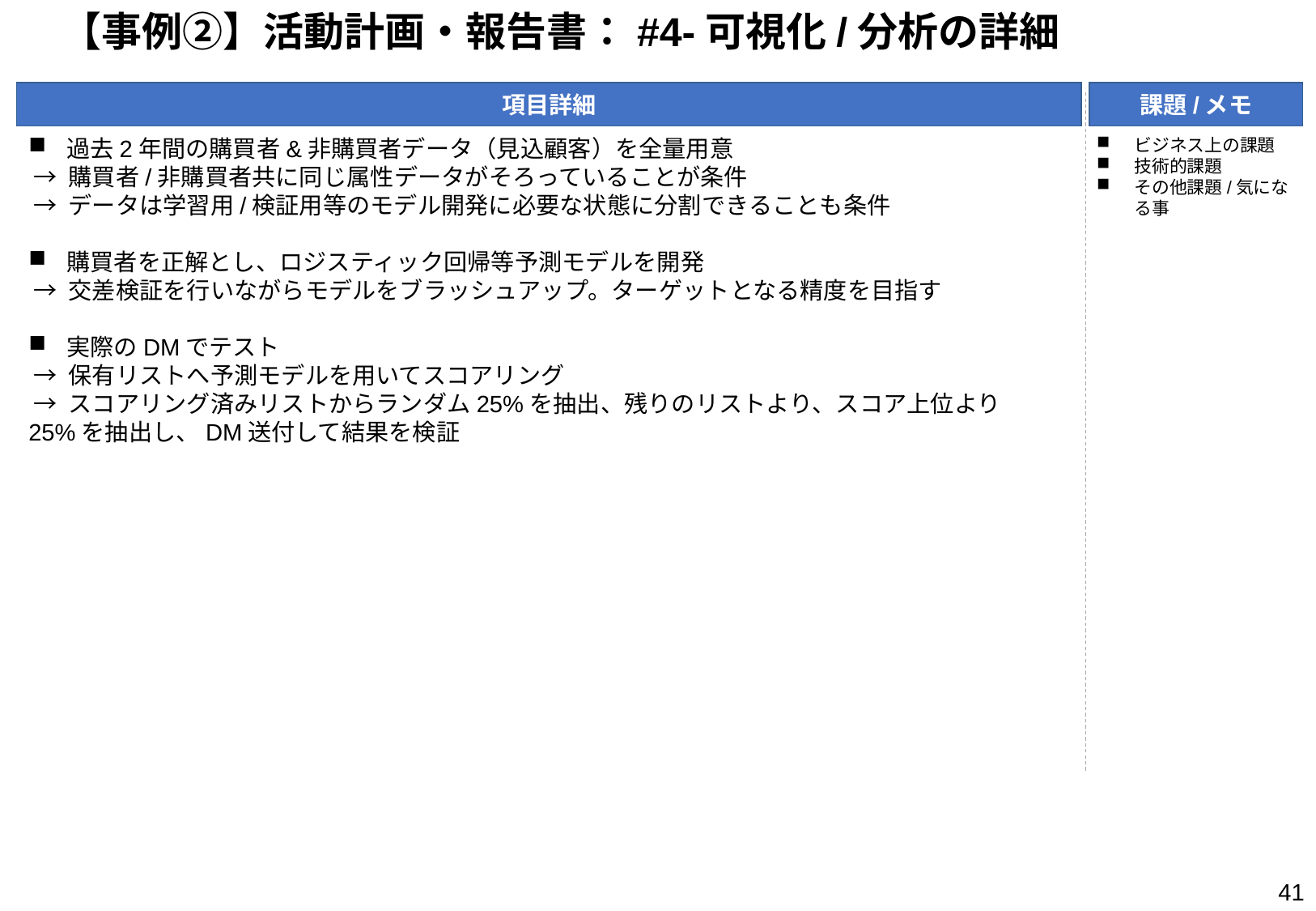

# 【事例②】活動計画・報告書：#4-可視化/分析の詳細
項目詳細
課題/メモ
ビジネス上の課題
技術的課題
その他課題/気になる事

過去2年間の購買者&非購買者データ（見込顧客）を全量用意
 → 購買者/非購買者共に同じ属性データがそろっていることが条件
 → データは学習用/検証用等のモデル開発に必要な状態に分割できることも条件

購買者を正解とし、ロジスティック回帰等予測モデルを開発
 → 交差検証を行いながらモデルをブラッシュアップ。ターゲットとなる精度を目指す

実際のDMでテスト
 → 保有リストへ予測モデルを用いてスコアリング
 → スコアリング済みリストからランダム25%を抽出、残りのリストより、スコア上位より25%を抽出し、DM送付して結果を検証

41